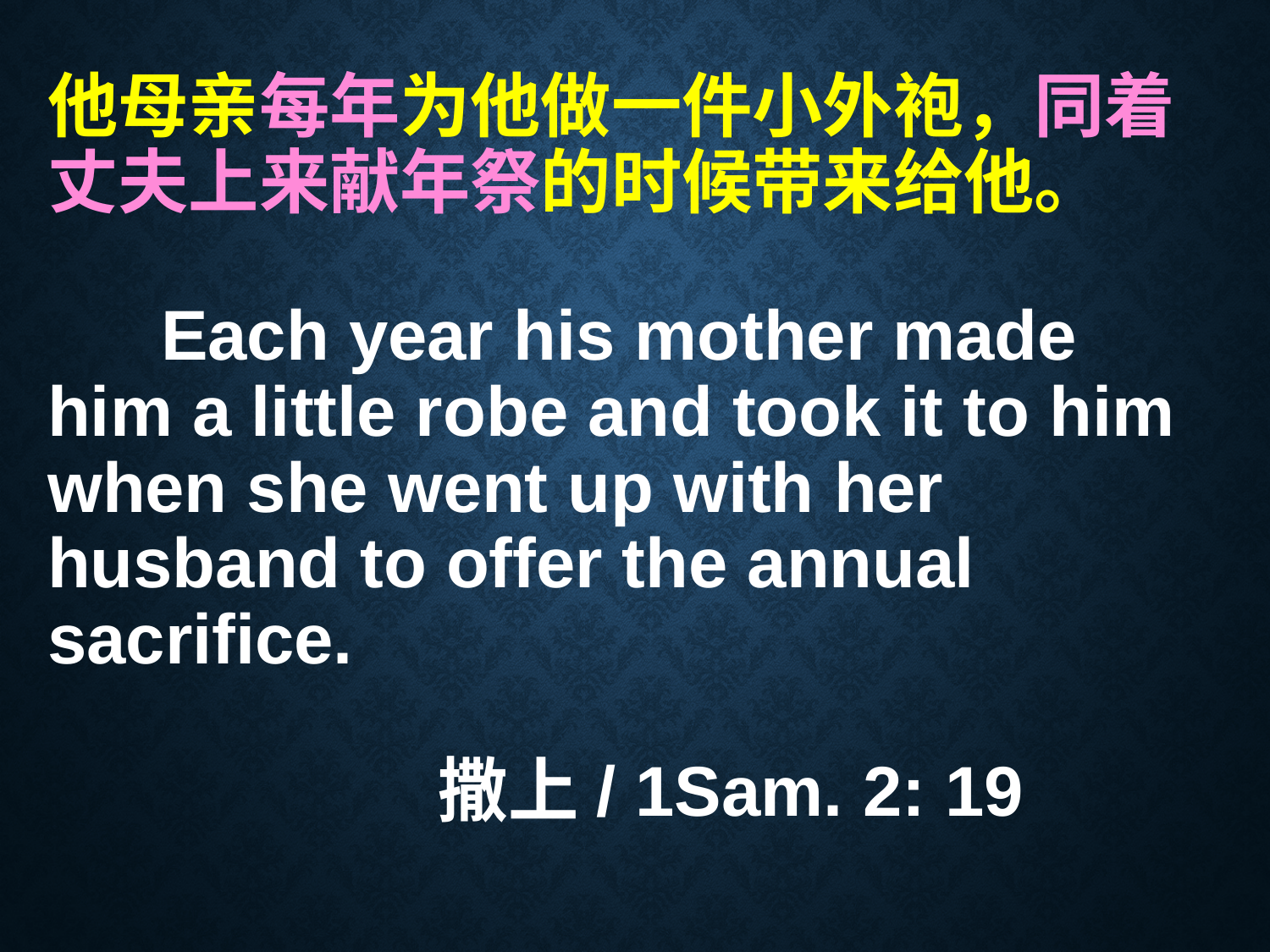

# 他母亲每年为他做一件小外袍，同着丈夫上来献年祭的时候带来给他。 Each year his mother made him a little robe and took it to him when she went up with her husband to offer the annual sacrifice. 撒上/ 1Sam. 2: 19